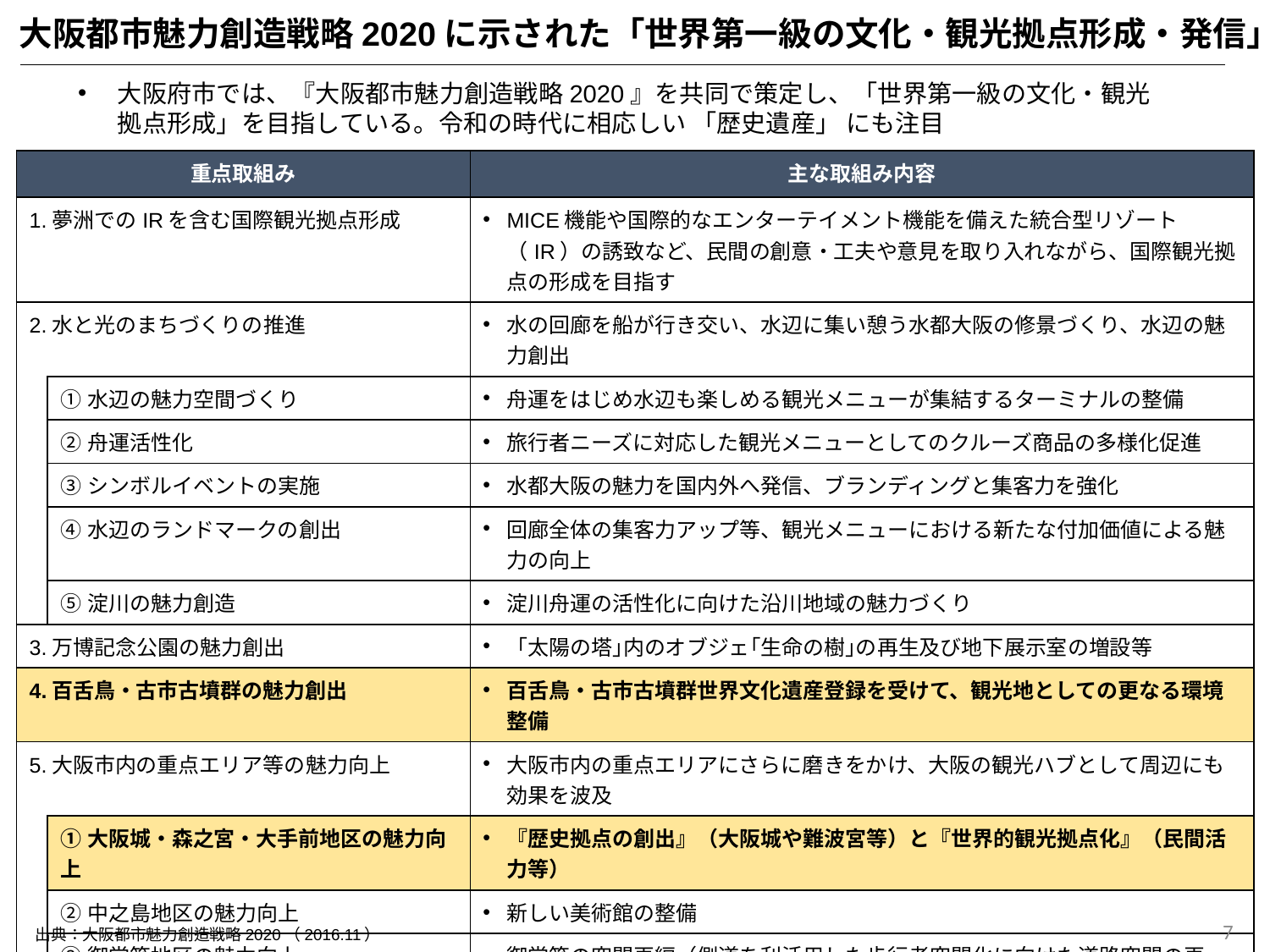

大阪都市魅力創造戦略2020に示された「世界第一級の文化・観光拠点形成・発信」
大阪府市では、『大阪都市魅力創造戦略2020』を共同で策定し、「世界第一級の文化・観光拠点形成」を目指している。令和の時代に相応しい 「歴史遺産」 にも注目
| 重点取組み |  | 主な取組み内容 |
| --- | --- | --- |
| 1.夢洲でのIRを含む国際観光拠点形成 |  | MICE機能や国際的なエンターテイメント機能を備えた統合型リゾート（IR）の誘致など、民間の創意・工夫や意見を取り入れながら、国際観光拠点の形成を目指す |
| 2.水と光のまちづくりの推進 |  | 水の回廊を船が行き交い、水辺に集い憩う水都大阪の修景づくり、水辺の魅力創出 |
|  | ①水辺の魅力空間づくり | 舟運をはじめ水辺も楽しめる観光メニューが集結するターミナルの整備 |
|  | ②舟運活性化 | 旅行者ニーズに対応した観光メニューとしてのクルーズ商品の多様化促進 |
|  | ③シンボルイベントの実施 | 水都大阪の魅力を国内外へ発信、ブランディングと集客力を強化 |
|  | ④水辺のランドマークの創出 | 回廊全体の集客力アップ等、観光メニューにおける新たな付加価値による魅力の向上 |
|  | ⑤淀川の魅力創造 | 淀川舟運の活性化に向けた沿川地域の魅力づくり |
| 3.万博記念公園の魅力創出 |  | 「太陽の塔｣内のオブジェ｢生命の樹｣の再生及び地下展示室の増設等 |
| 4.百舌鳥・古市古墳群の魅力創出 |  | 百舌鳥・古市古墳群世界文化遺産登録を受けて、観光地としての更なる環境整備 |
| 5.大阪市内の重点エリア等の魅力向上 |  | 大阪市内の重点エリアにさらに磨きをかけ、大阪の観光ハブとして周辺にも効果を波及 |
|  | ①大阪城・森之宮・大手前地区の魅力向上 | 『歴史拠点の創出』（大阪城や難波宮等）と『世界的観光拠点化』（民間活力等） |
|  | ②中之島地区の魅力向上 | 新しい美術館の整備 |
|  | ③御堂筋地区の魅力向上 | 御堂筋の空間再編（側道を利活用した歩行者空間化に向けた道路空間の再編） |
|  | ④天王寺・阿倍野地区の魅力向上 | 天王寺・阿倍野地区の魅力発信・集客促進と天王寺公園・動物園の魅力向上 |
|  | ⑤築港・ベイエリア地区の魅力向上 | クルーズ客船の母港化により内外集客力を強化 |
|  | ⑥大阪駅周辺地区の魅力向上 | 世界の人々を惹きつける「みどり」と「イノベーション」の融合拠点形成 |
|  | ⑦なんば駅周辺道路空間再整備 | 上質で居心地の良い空間とするため、車重視の空間から人重視の空間へ再整備 |
| 6.ストーリー性をもたせた大阪魅力の再編集・発信 |  | 大阪の魅力スポットを歴史や文化、地域性によってストーリー性をもたせて効果的に発信 |
7
出典：大阪都市魅力創造戦略2020（2016.11）